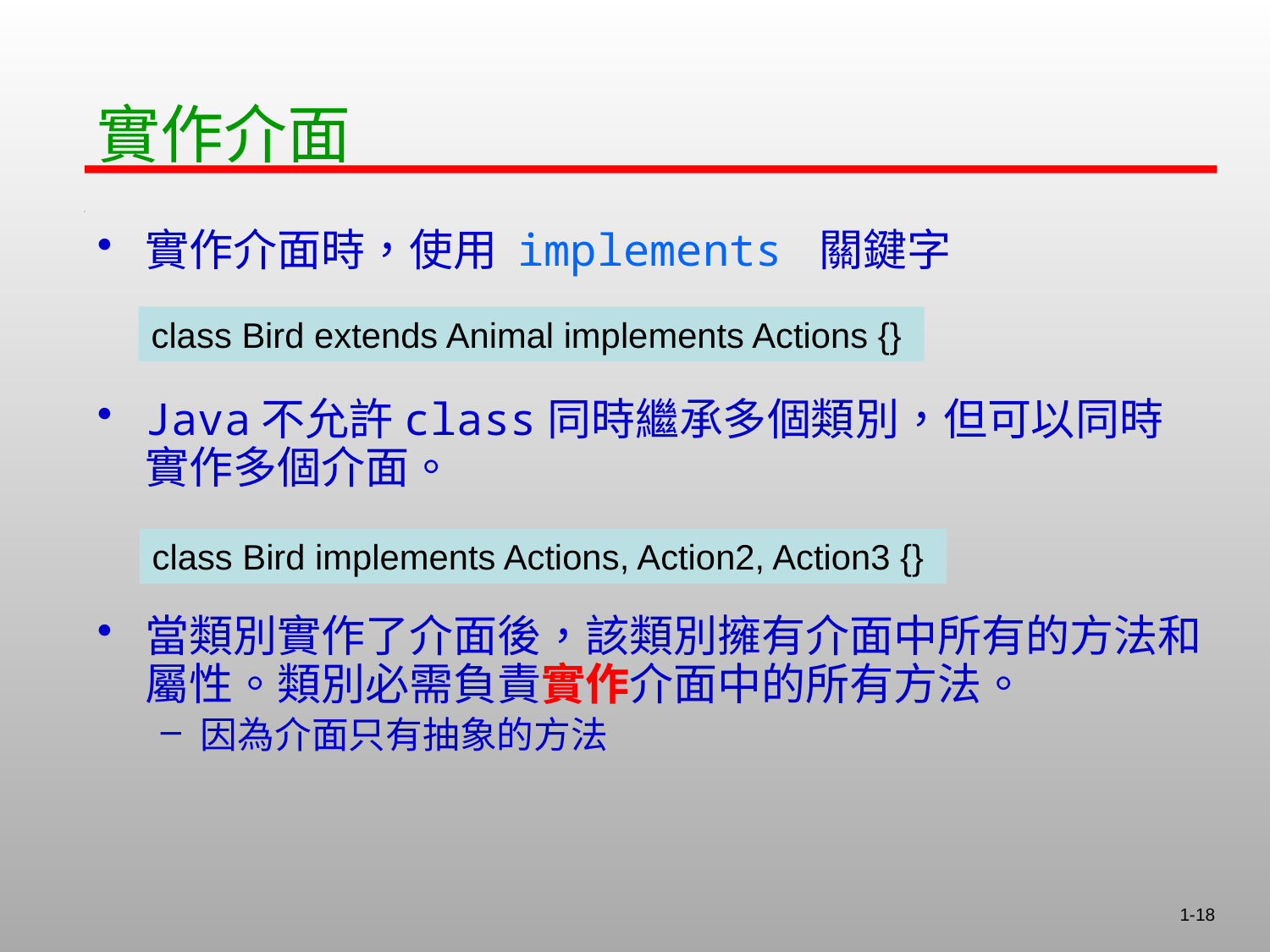

實作介面
實作介面時，使用 implements 關鍵字

Java不允許class同時繼承多個類別，但可以同時實作多個介面。

當類別實作了介面後，該類別擁有介面中所有的方法和屬性。類別必需負責實作介面中的所有方法。
因為介面只有抽象的方法
class Bird extends Animal implements Actions {}
class Bird implements Actions, Action2, Action3 {}
1-18